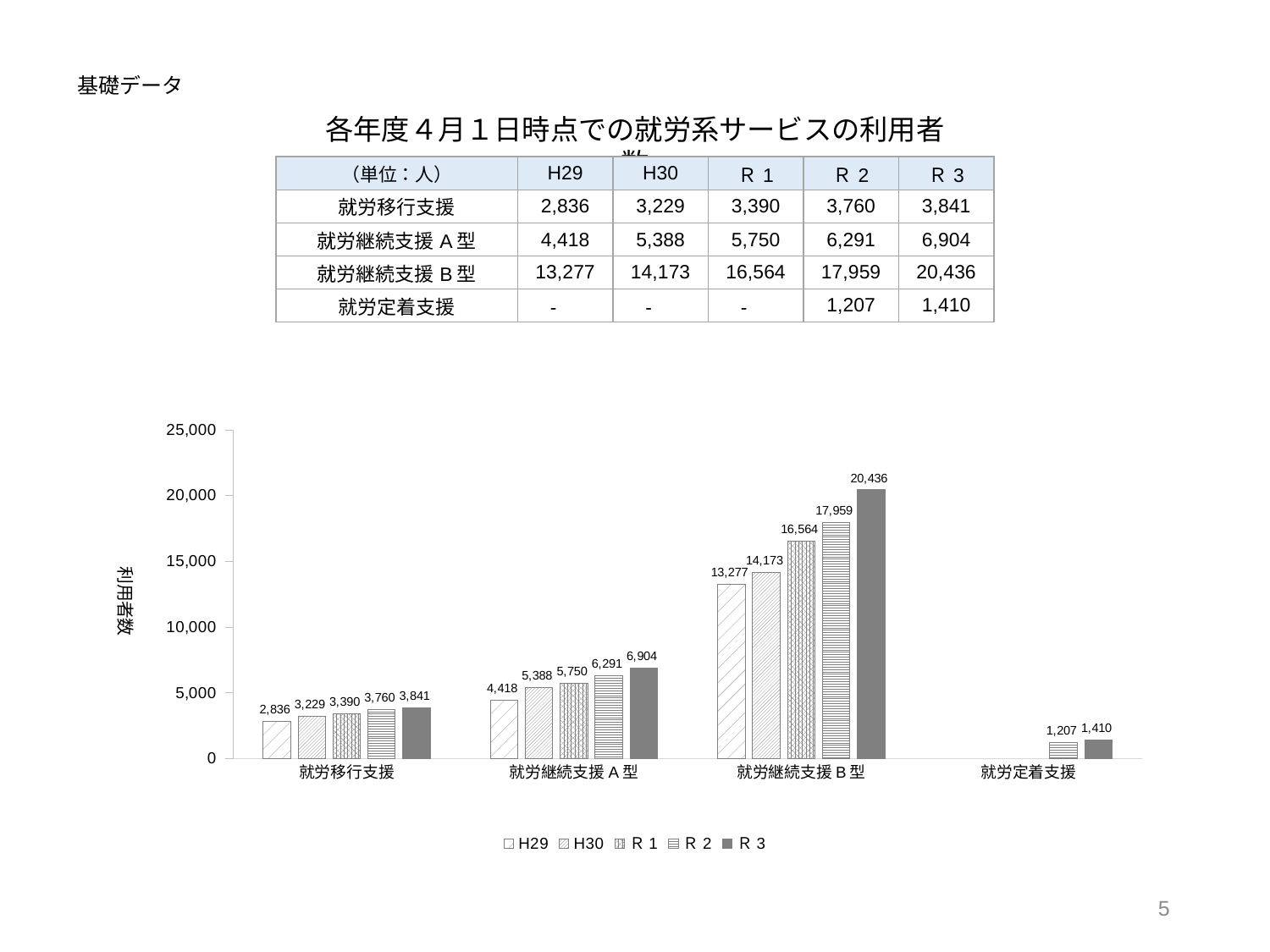

基礎データ
各年度４月１日時点での就労系サービスの利用者数
| （単位：人） | H29 | H30 | Ｒ1 | Ｒ2 | Ｒ3 |
| --- | --- | --- | --- | --- | --- |
| 就労移行支援 | 2,836 | 3,229 | 3,390 | 3,760 | 3,841 |
| 就労継続支援A型 | 4,418 | 5,388 | 5,750 | 6,291 | 6,904 |
| 就労継続支援B型 | 13,277 | 14,173 | 16,564 | 17,959 | 20,436 |
| 就労定着支援 | - | - | - | 1,207 | 1,410 |

### Chart

| Category | H29 | H30 | Ｒ1 | Ｒ2 | Ｒ3 |
|---|---|---|---|---|---|
| 就労移行支援 | 2836.0 | 3229.0 | 3390.0 | 3760.0 | 3841.0 |
| 就労継続支援A型 | 4418.0 | 5388.0 | 5750.0 | 6291.0 | 6904.0 |
| 就労継続支援B型 | 13277.0 | 14173.0 | 16564.0 | 17959.0 | 20436.0 |
| 就労定着支援 | None | None | None | 1207.0 | 1410.0 |
5